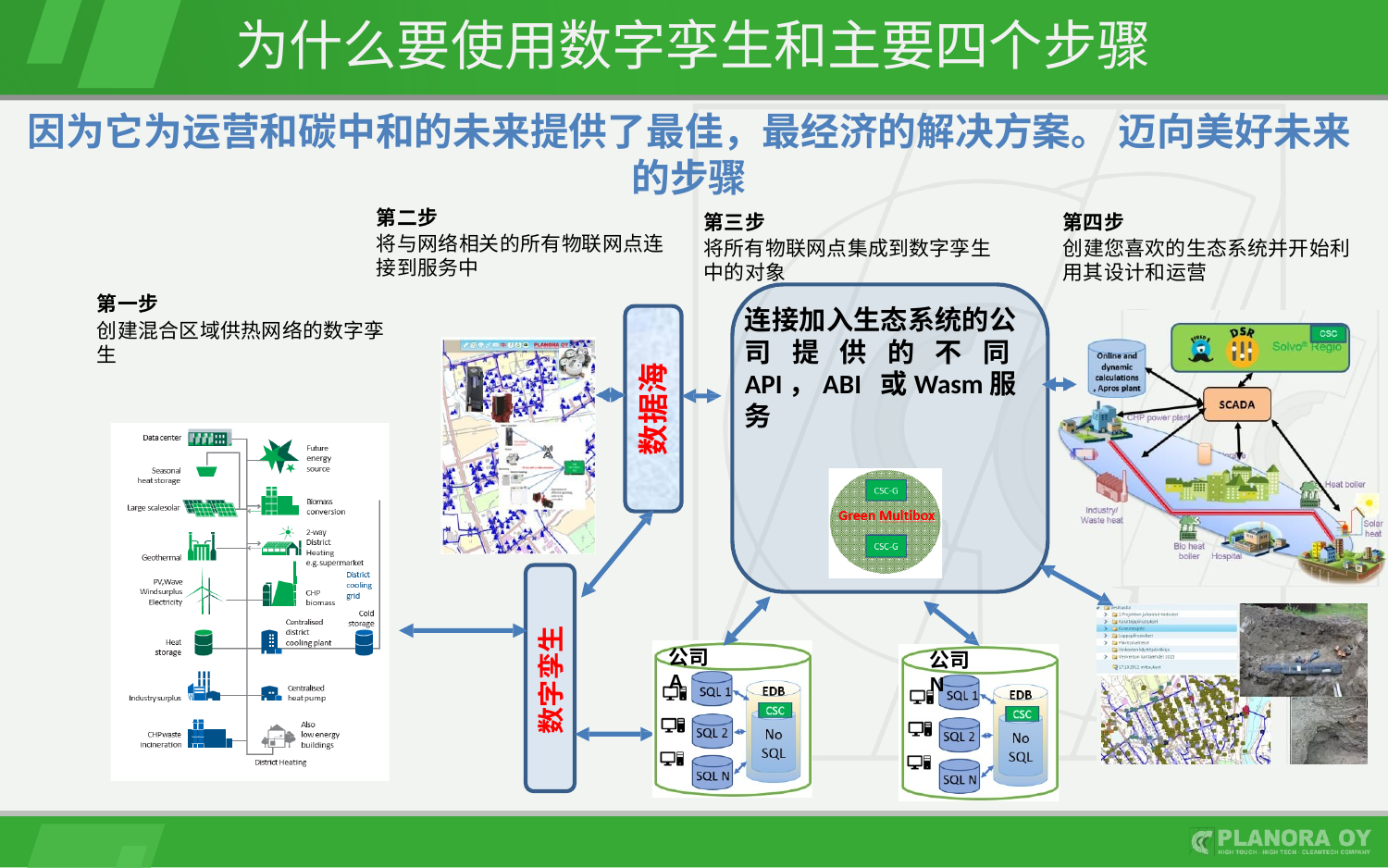

# 为什么要使用数字孪生和主要四个步骤
因为它为运营和碳中和的未来提供了最佳，最经济的解决方案。 迈向美好未来
的步骤
第二步
将与网络相关的所有物联网点连
接到服务中
第三步
将所有物联网点集成到数字孪生
中的对象
第四步
创建您喜欢的生态系统并开始利
用其设计和运营

第一步
创建混合区域供热网络的数字孪 生
连接加入生态系统的公 司提供的不同API，ABI  或Wasm服务

数据海

数字孪生

公司A

公司 N